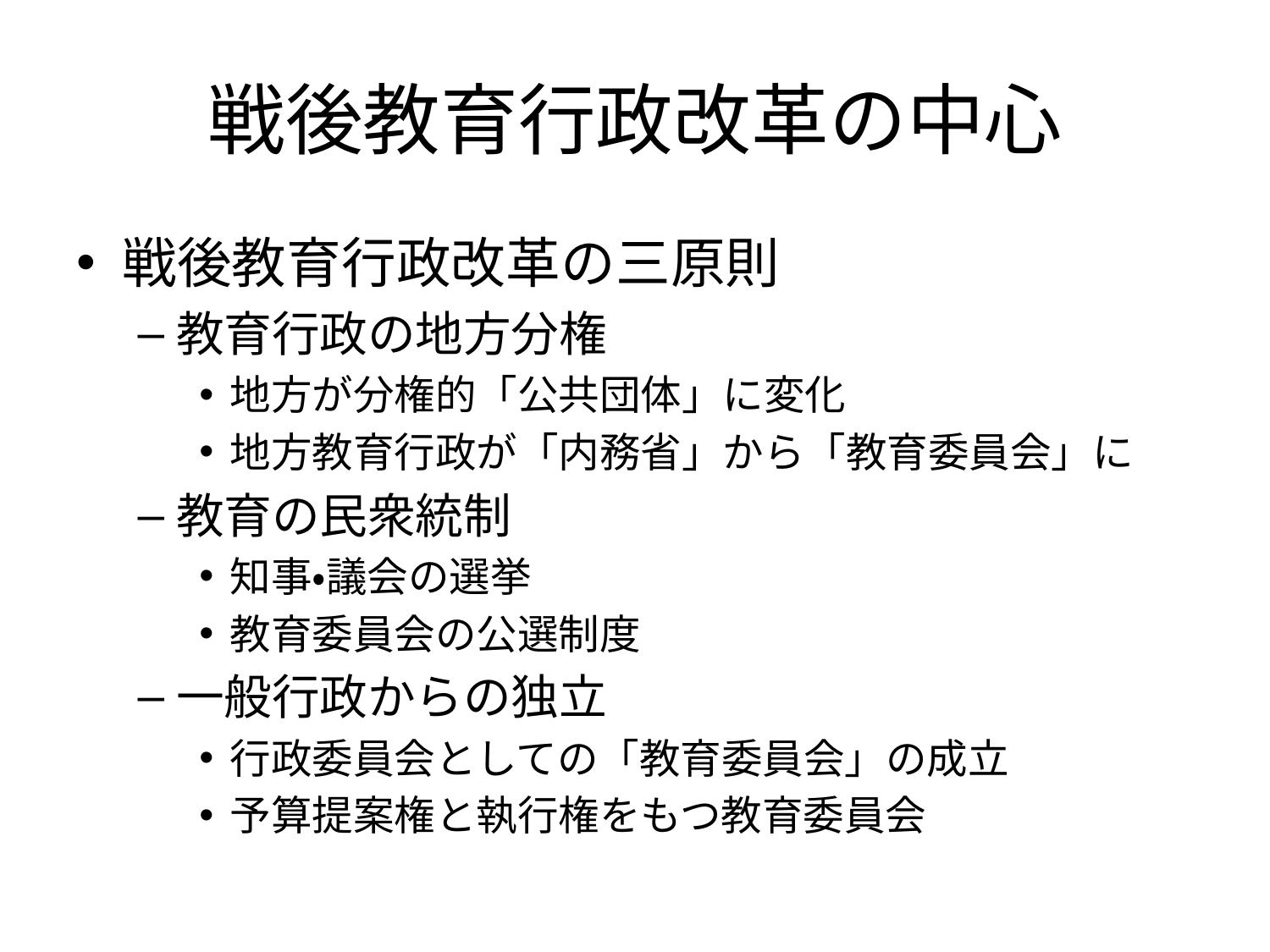

# 戦後教育行政改革の中心
戦後教育行政改革の三原則
教育行政の地方分権
地方が分権的「公共団体」に変化
地方教育行政が「内務省」から「教育委員会」に
教育の民衆統制
知事・議会の選挙
教育委員会の公選制度
一般行政からの独立
行政委員会としての「教育委員会」の成立
予算提案権と執行権をもつ教育委員会